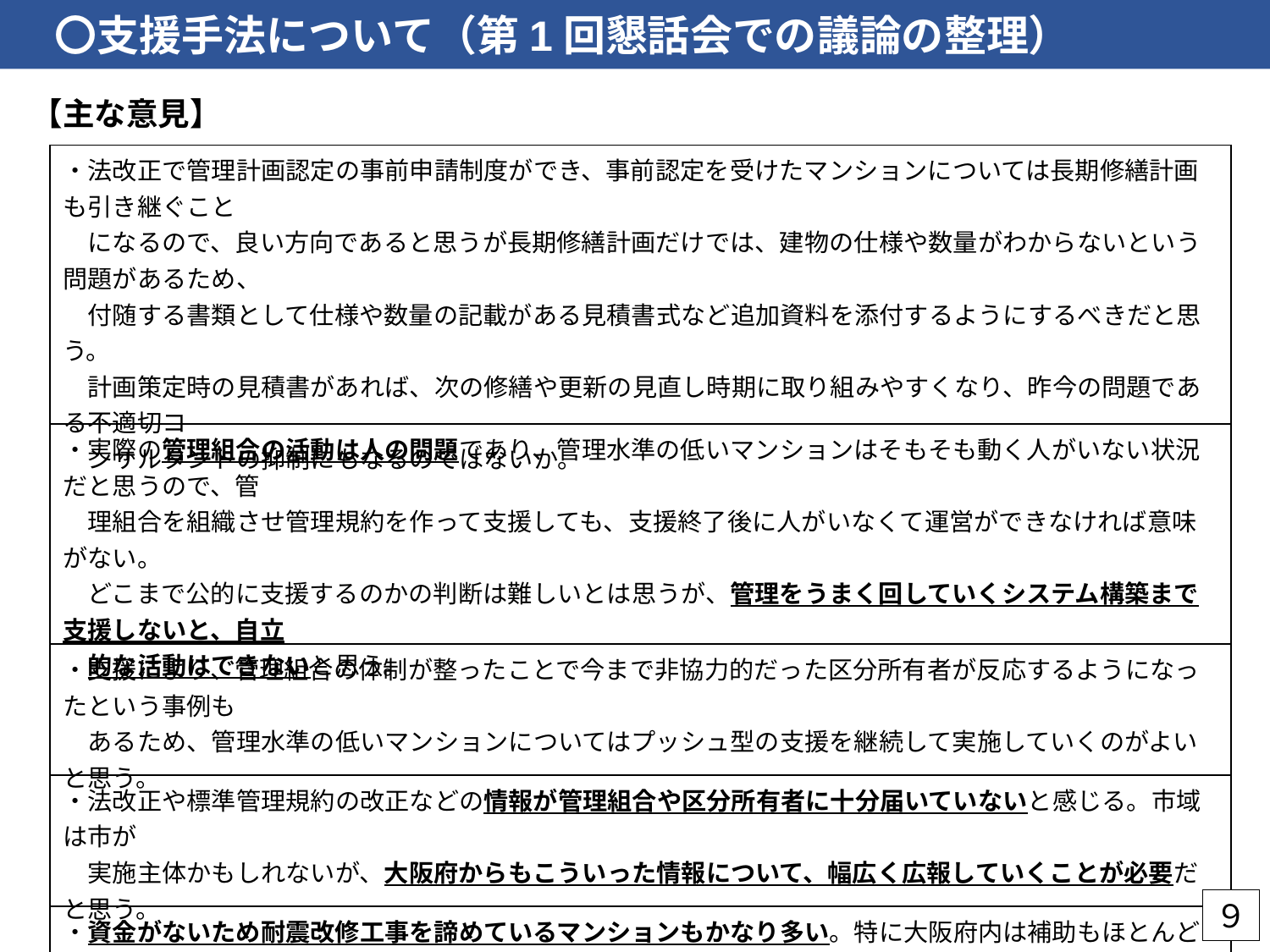

〇支援手法について（第1回懇話会での議論の整理）
【主な意見】
| ・法改正で管理計画認定の事前申請制度ができ、事前認定を受けたマンションについては長期修繕計画も引き継ぐこと　 　になるので、良い方向であると思うが長期修繕計画だけでは、建物の仕様や数量がわからないという問題があるため、 　付随する書類として仕様や数量の記載がある見積書式など追加資料を添付するようにするべきだと思う。 　計画策定時の見積書があれば、次の修繕や更新の見直し時期に取り組みやすくなり、昨今の問題である不適切コ 　ンサルタントの抑制にもなるのではないか。 |
| --- |
| ・実際の管理組合の活動は人の問題であり、管理水準の低いマンションはそもそも動く人がいない状況だと思うので、管 　理組合を組織させ管理規約を作って支援しても、支援終了後に人がいなくて運営ができなければ意味がない。 　どこまで公的に支援するのかの判断は難しいとは思うが、管理をうまく回していくシステム構築まで支援しないと、自立 　的な活動はできないと思う。 |
| ・支援により、管理組合の体制が整ったことで今まで非協力的だった区分所有者が反応するようになったという事例も 　あるため、管理水準の低いマンションについてはプッシュ型の支援を継続して実施していくのがよいと思う。 |
| ・法改正や標準管理規約の改正などの情報が管理組合や区分所有者に十分届いていないと感じる。市域は市が 　実施主体かもしれないが、大阪府からもこういった情報について、幅広く広報していくことが必要だと思う。 |
| ・資金がないため耐震改修工事を諦めているマンションもかなり多い。特に大阪府内は補助もほとんどないので、耐震 　に関しても何かしら策を講じていただきたい。 |
| ・区分所有者が管理組合活動として何をしたらよいかわかっていない人が多く、セミナー等に参加して知見・関心のある方 　が管理組合内で発言するとクレーマー扱いをされてしまうこともあるため、区分所有者の意識醸成を図ることが必要。 |
| ・これまで実施したモデル事業とプッシュ型支援で大きな問題のあるマンションには大方アプローチできているように思うが、 　支援をどこまで継続するのかを検討する必要があると思う。他の自治体と比べると派遣件数が非常に多く、終われ 　ない支援に陥っていると思うので、他の自治体の事例も参考に支援終了のパターンを類型化して出口を示すべき。 |
| ・管理水準が中水準、高水準のマンションを常にフォローアップしておくことも重要。50件であればそこまで件数も多く 　ないので、問題が顕在化する前に防ぐ観点から、定期的に状況確認や情報提供をした方がよい。 |
９